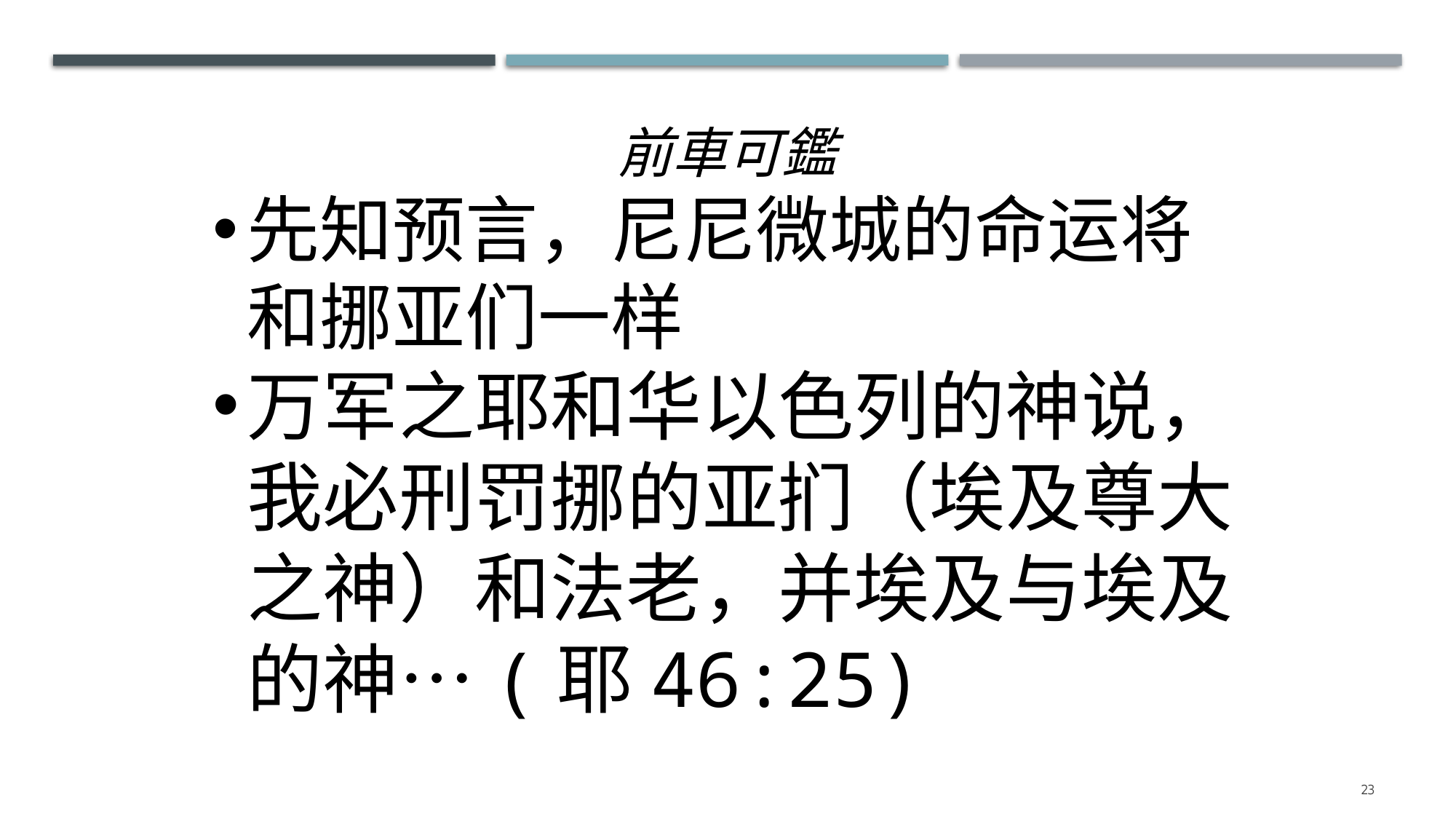

前車可鑑
先知预言，尼尼微城的命运将和挪亚们一样
万军之耶和华以色列的神说，我必刑罚挪的亚扪（埃及尊大之神）和法老，并埃及与埃及的神…(耶46:25)
23